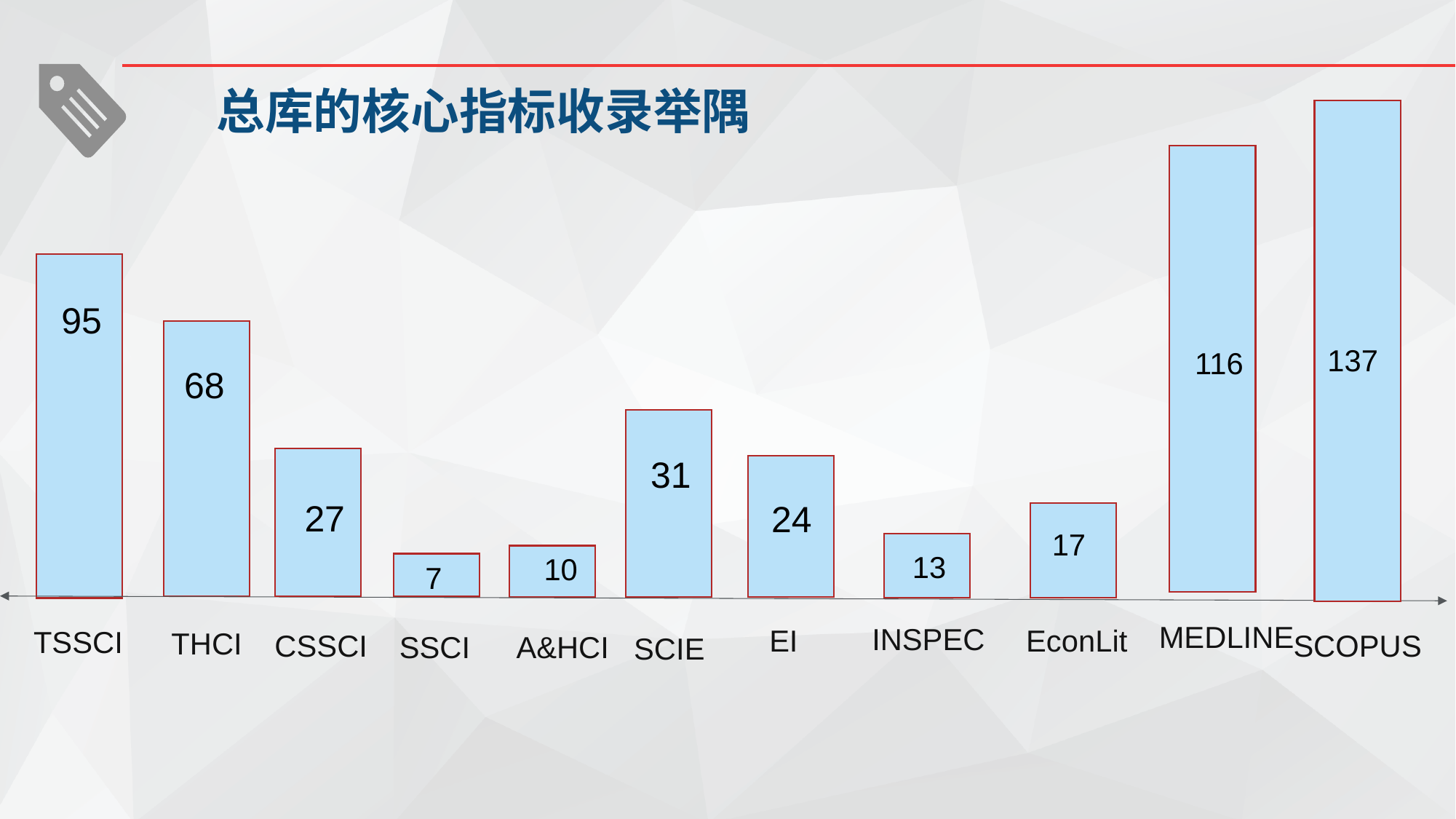

总库的核心指标收录举隅

116
MEDLINE

95

137
68

31
SCIE

24
EI
27

17
EconLit

13
INSPEC
10

7
TSSCI
THCI
SCOPUS
CSSCI
SSCI
A&HCI